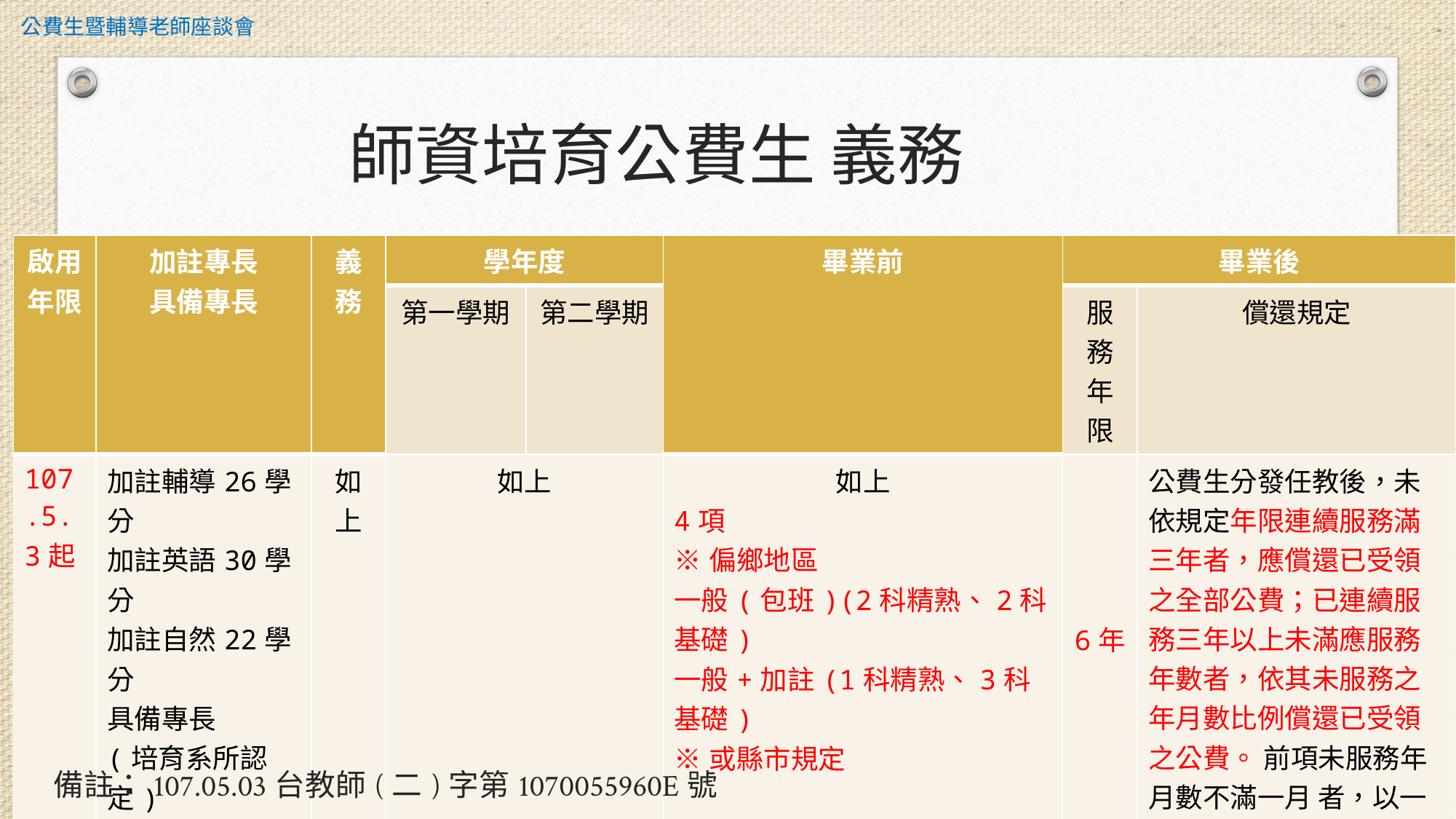

師資培育公費生 義務
| 啟用年限 | 加註專長 具備專長 | 義務 | 學年度 |  | 畢業前 | 畢業後 |  |
| --- | --- | --- | --- | --- | --- | --- | --- |
|  |  |  | 第一學期 | 第二學期 |  | 服務年限 | 償還規定 |
| 107.5.3起 | 加註輔導26學分 加註英語30學分 加註自然22學分 具備專長 (培育系所認定) | 如上 | 如上 |  | 如上 4項 ※偏鄉地區 一般(包班)(2科精熟、2科基礎) 一般+加註(1科精熟、3科基礎) ※或縣市規定 | 6年 | 公費生分發任教後，未依規定年限連續服務滿三年者，應償還已受領之全部公費；已連續服務三年以上未滿應服務年數者，依其未服務之年月數比例償還已受領之公費。 前項未服務年月數不滿一月 者，以一月計。 |
備註：107.05.03台教師(二)字第1070055960E號